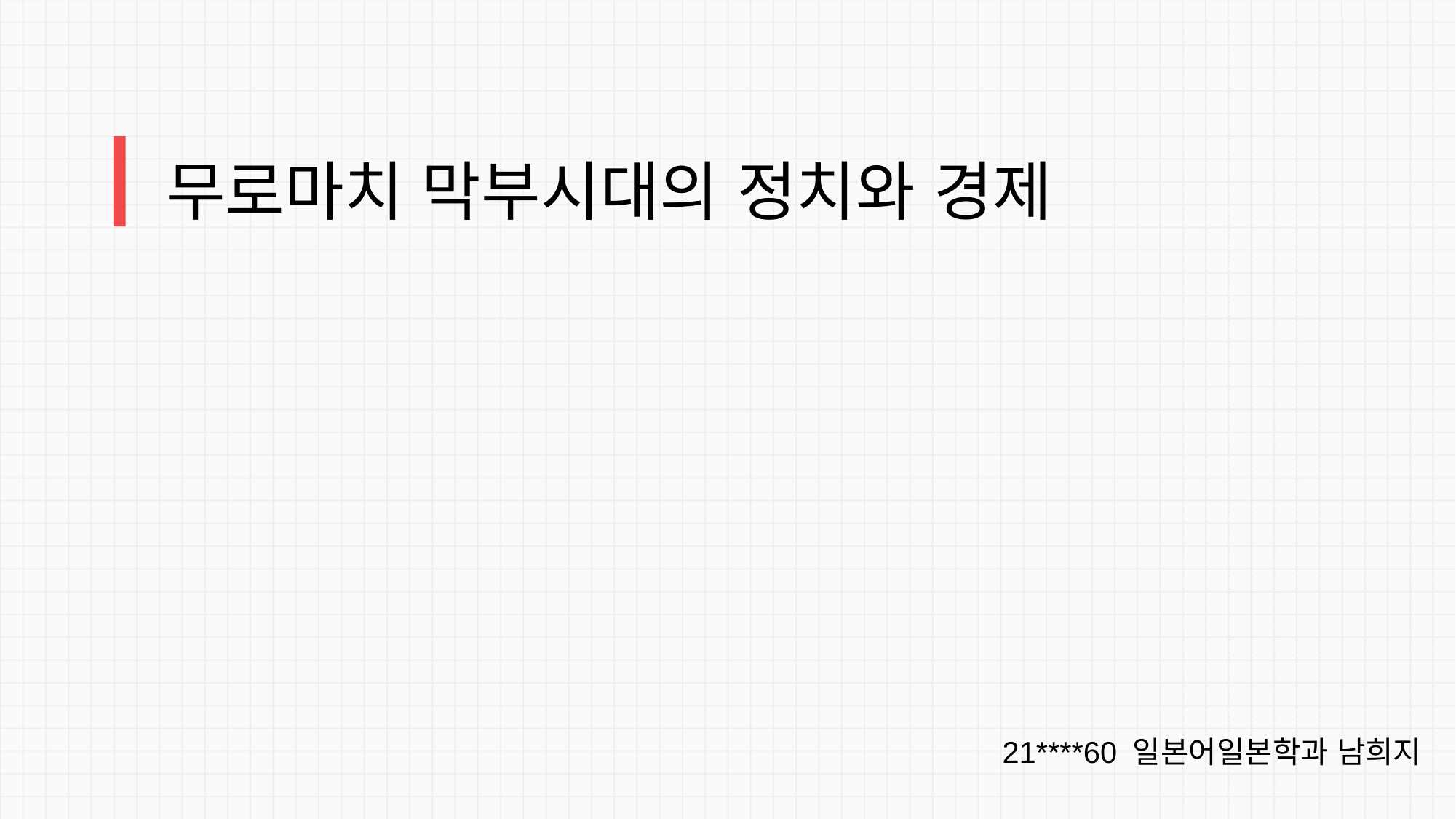

무로마치 막부시대의 정치와 경제

21****60 일본어일본학과 남희지